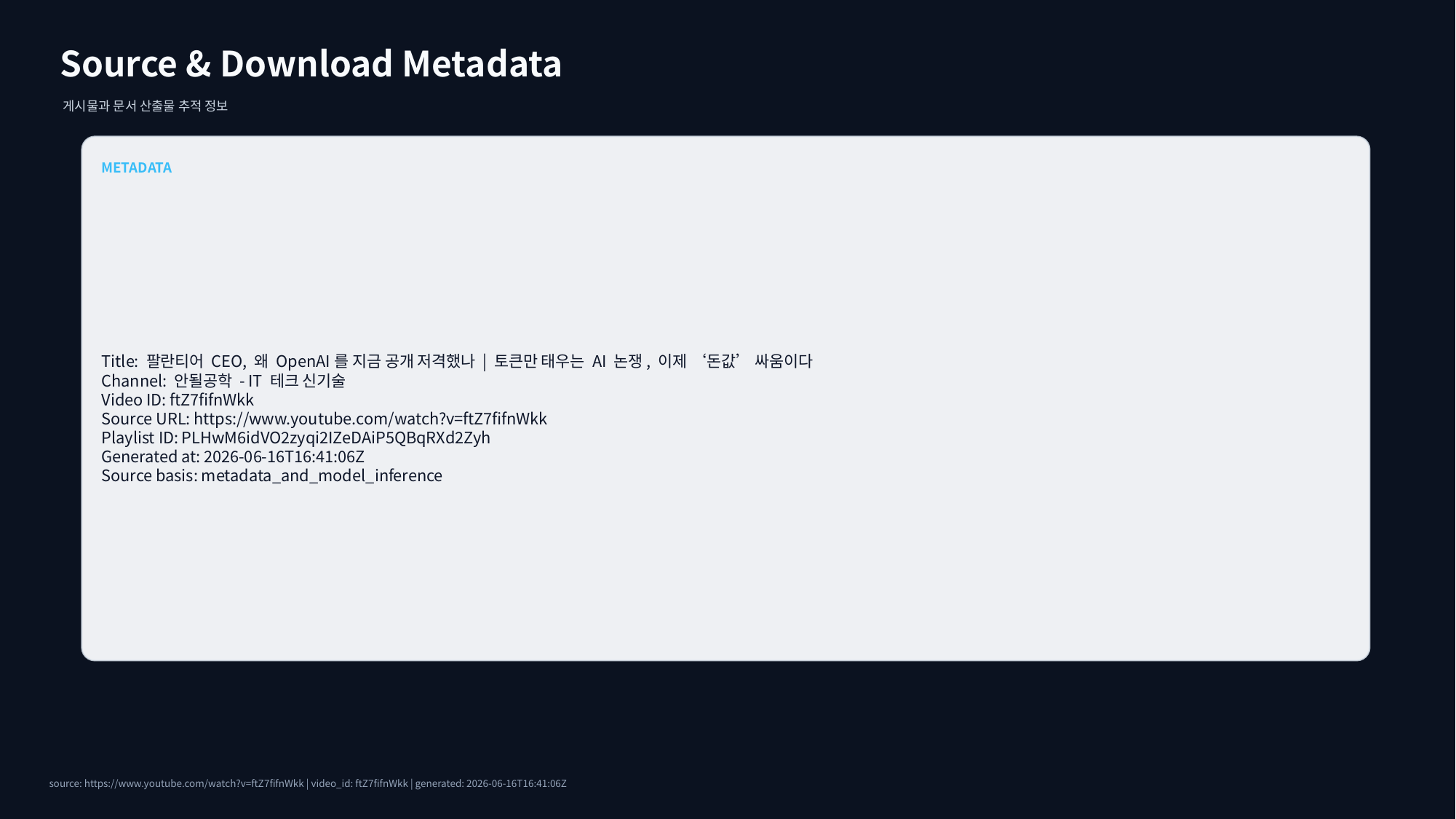

Source & Download Metadata
게시물과 문서 산출물 추적 정보

METADATA
Title: 팔란티어 CEO, 왜 OpenAI를 지금 공개 저격했나 | 토큰만 태우는 AI 논쟁, 이제 ‘돈값’ 싸움이다
Channel: 안될공학 - IT 테크 신기술
Video ID: ftZ7fifnWkk
Source URL: https://www.youtube.com/watch?v=ftZ7fifnWkk
Playlist ID: PLHwM6idVO2zyqi2IZeDAiP5QBqRXd2Zyh
Generated at: 2026-06-16T16:41:06Z
Source basis: metadata_and_model_inference
source: https://www.youtube.com/watch?v=ftZ7fifnWkk | video_id: ftZ7fifnWkk | generated: 2026-06-16T16:41:06Z